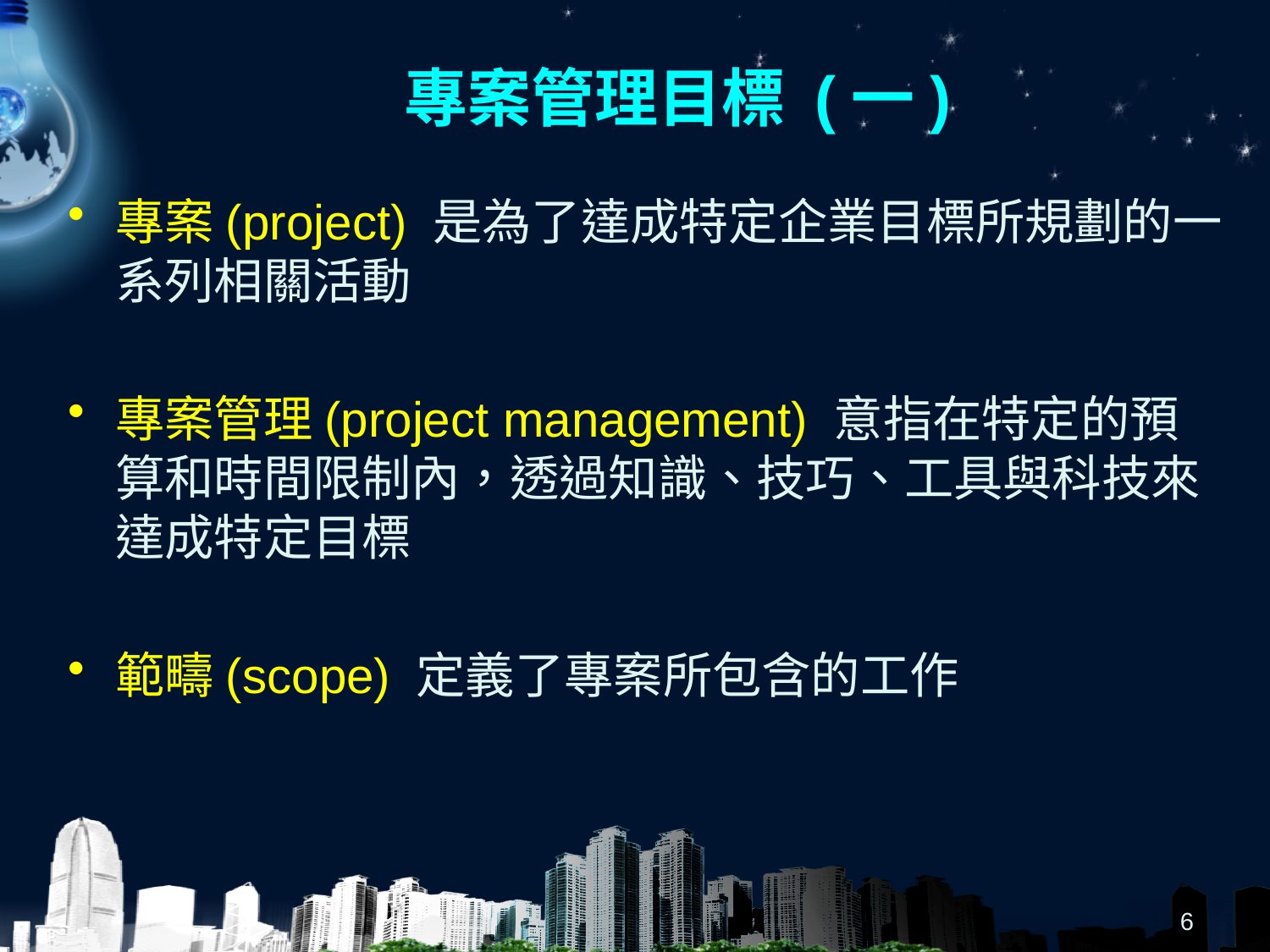

# 專案管理目標 (一)
專案(project) 是為了達成特定企業目標所規劃的一系列相關活動

專案管理(project management) 意指在特定的預算和時間限制內，透過知識、技巧、工具與科技來達成特定目標

範疇(scope) 定義了專案所包含的工作
6